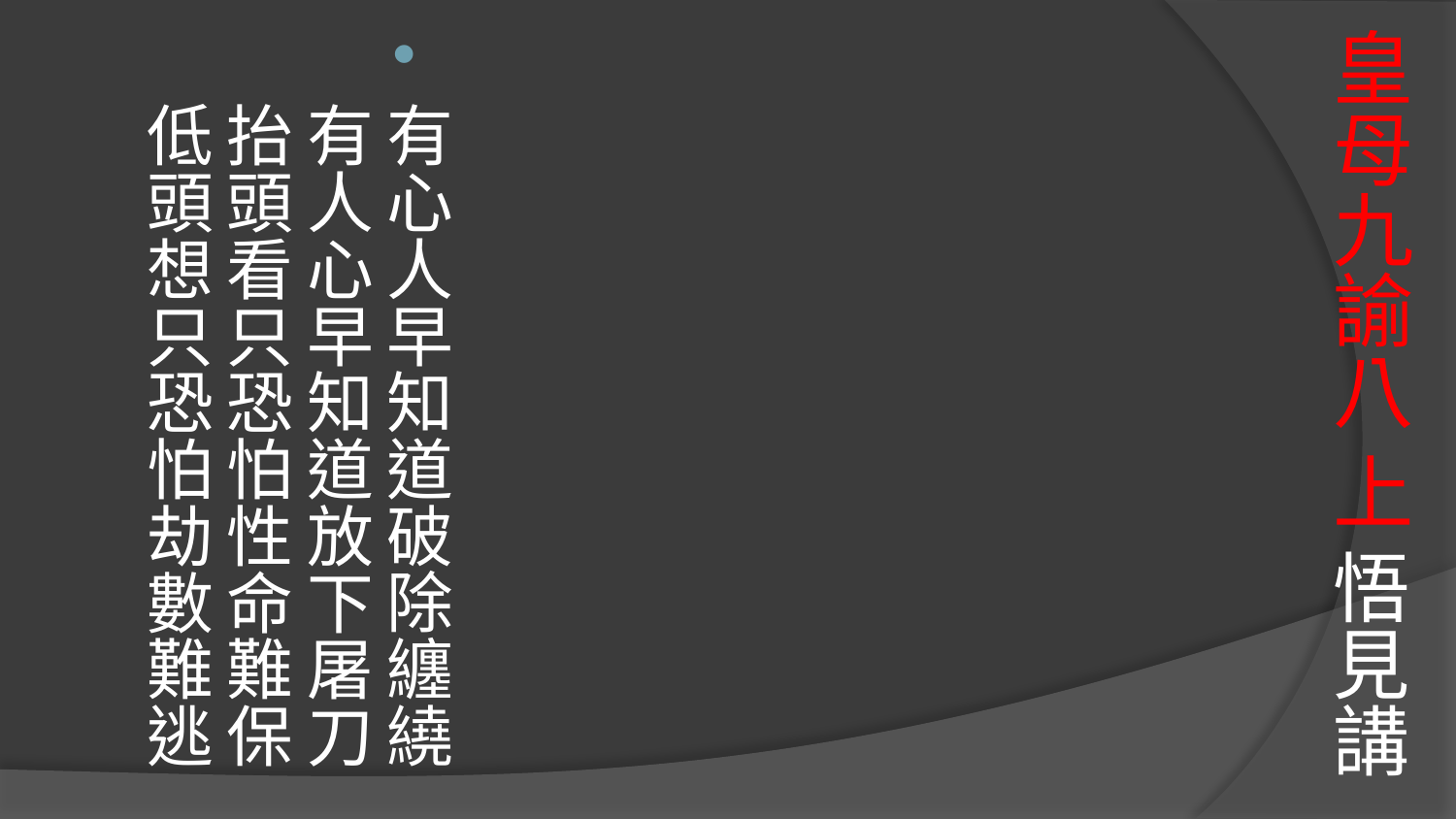

# 皇母九諭八 上 悟見講
有心人早知道破除纏繞有人心早知道放下屠刀
抬頭看只恐怕性命難保低頭想只恐怕劫數難逃